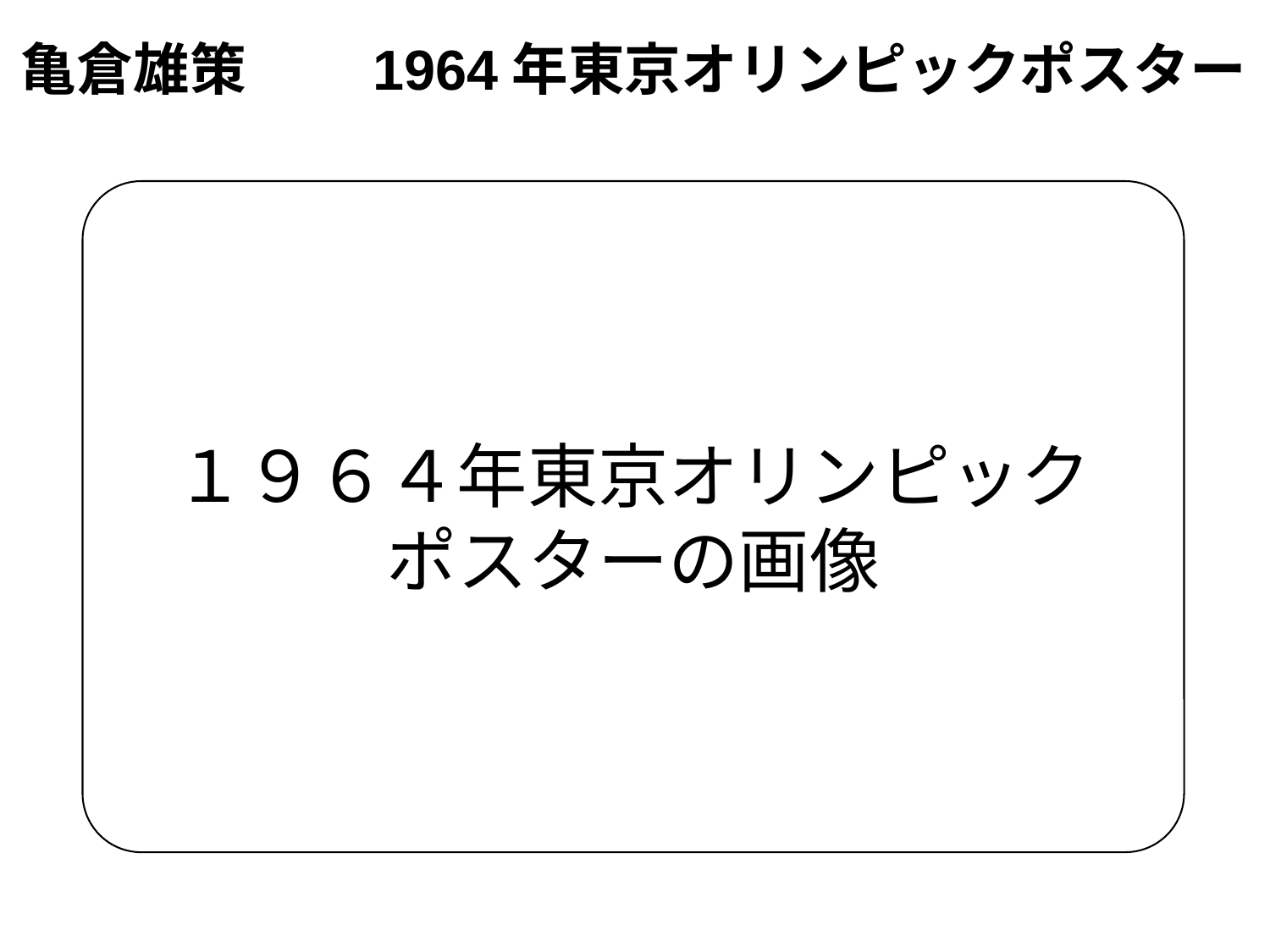

亀倉雄策　　1964年東京オリンピックポスター
１９６４年東京オリンピック
ポスターの画像